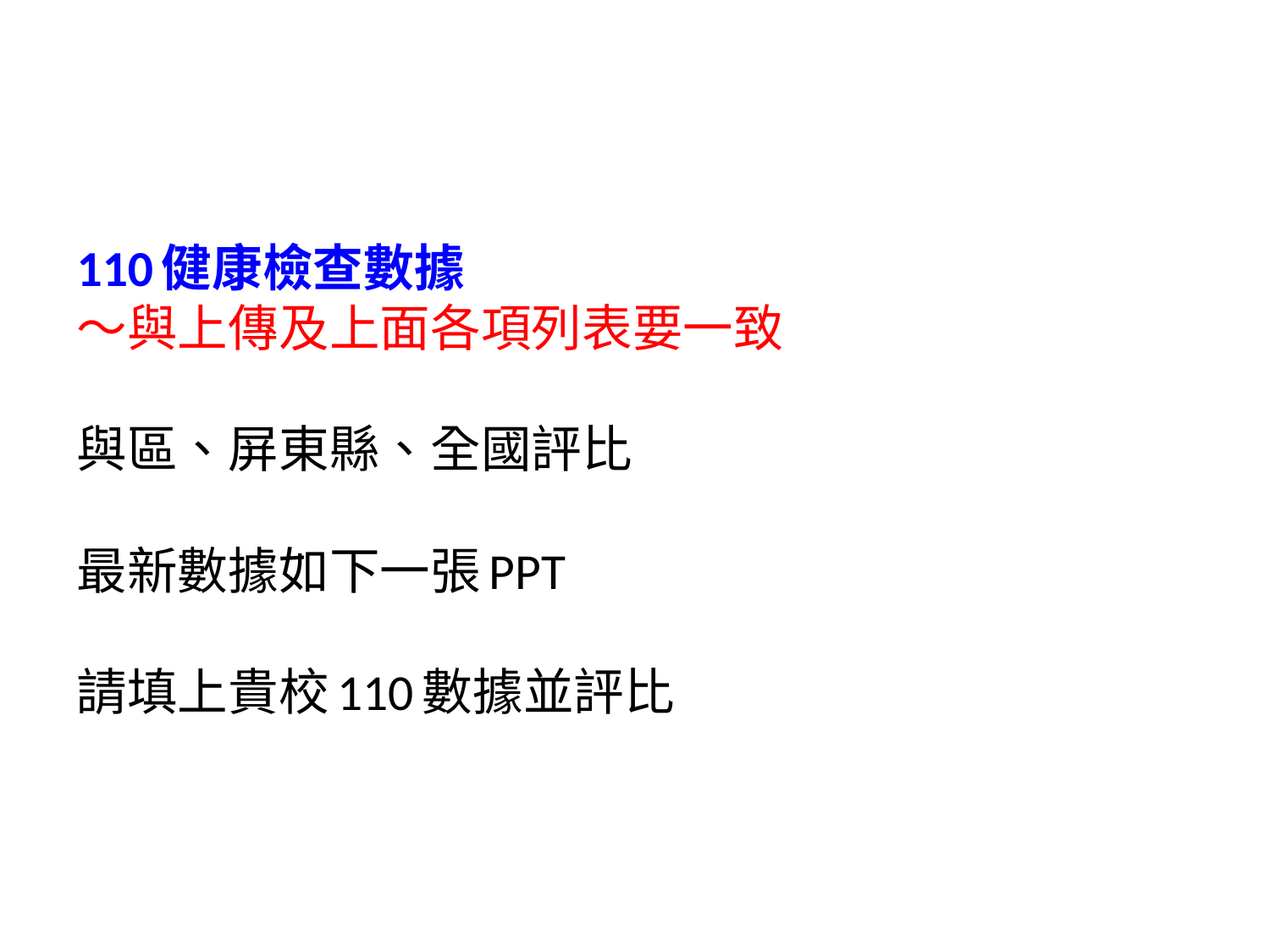

# 110健康檢查數據 ～與上傳及上面各項列表要一致 與區、屏東縣、全國評比 最新數據如下一張PPT 請填上貴校110數據並評比